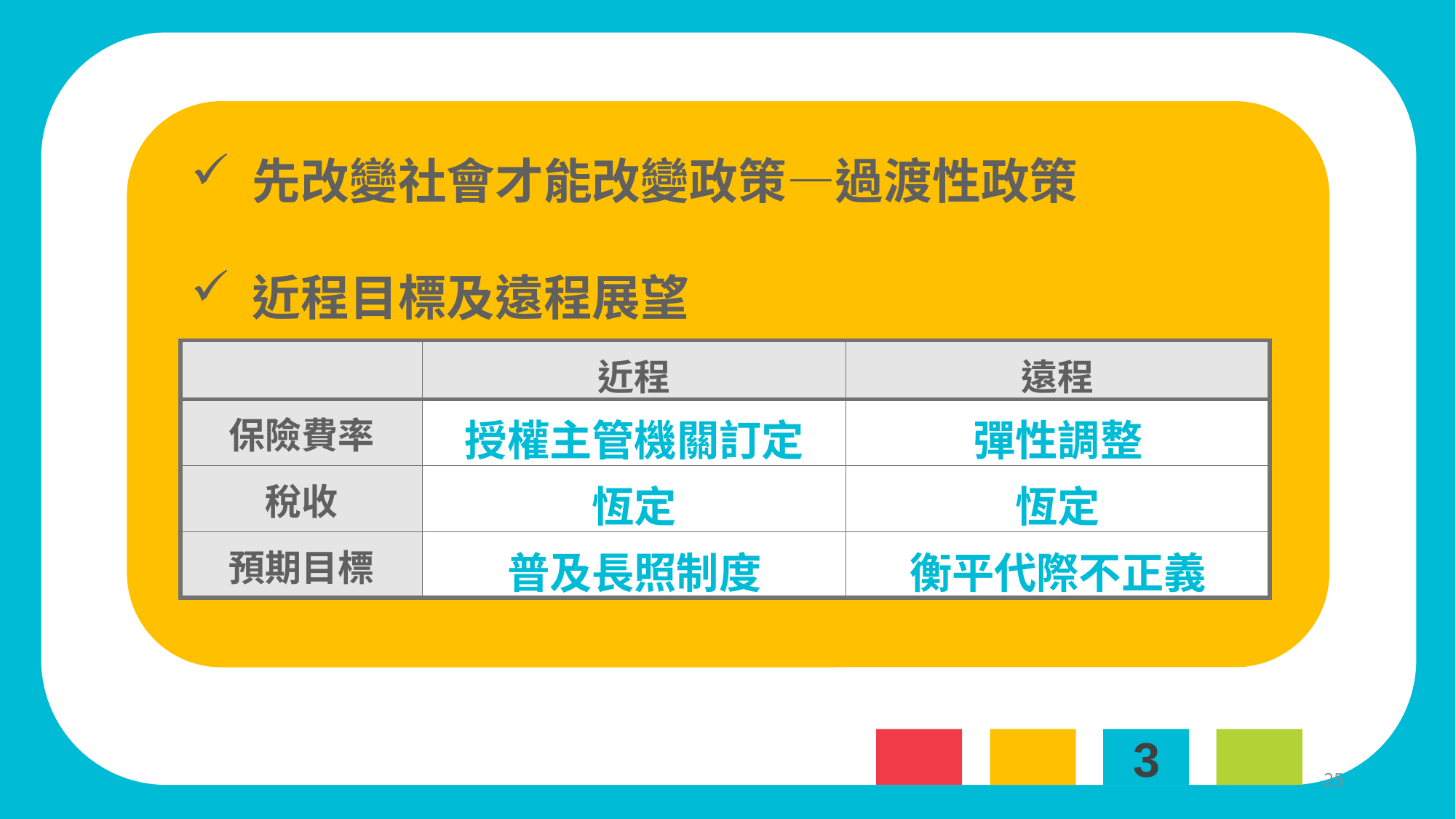

先改變社會才能改變政策—過渡性政策

近程目標及遠程展望

|  | 近程 | 遠程 |
| --- | --- | --- |
| 保險費率 | 授權主管機關訂定 | 彈性調整 |
| 稅收 | 恆定 | 恆定 |
| 預期目標 | 普及長照制度 | 衡平代際不正義 |

3

25